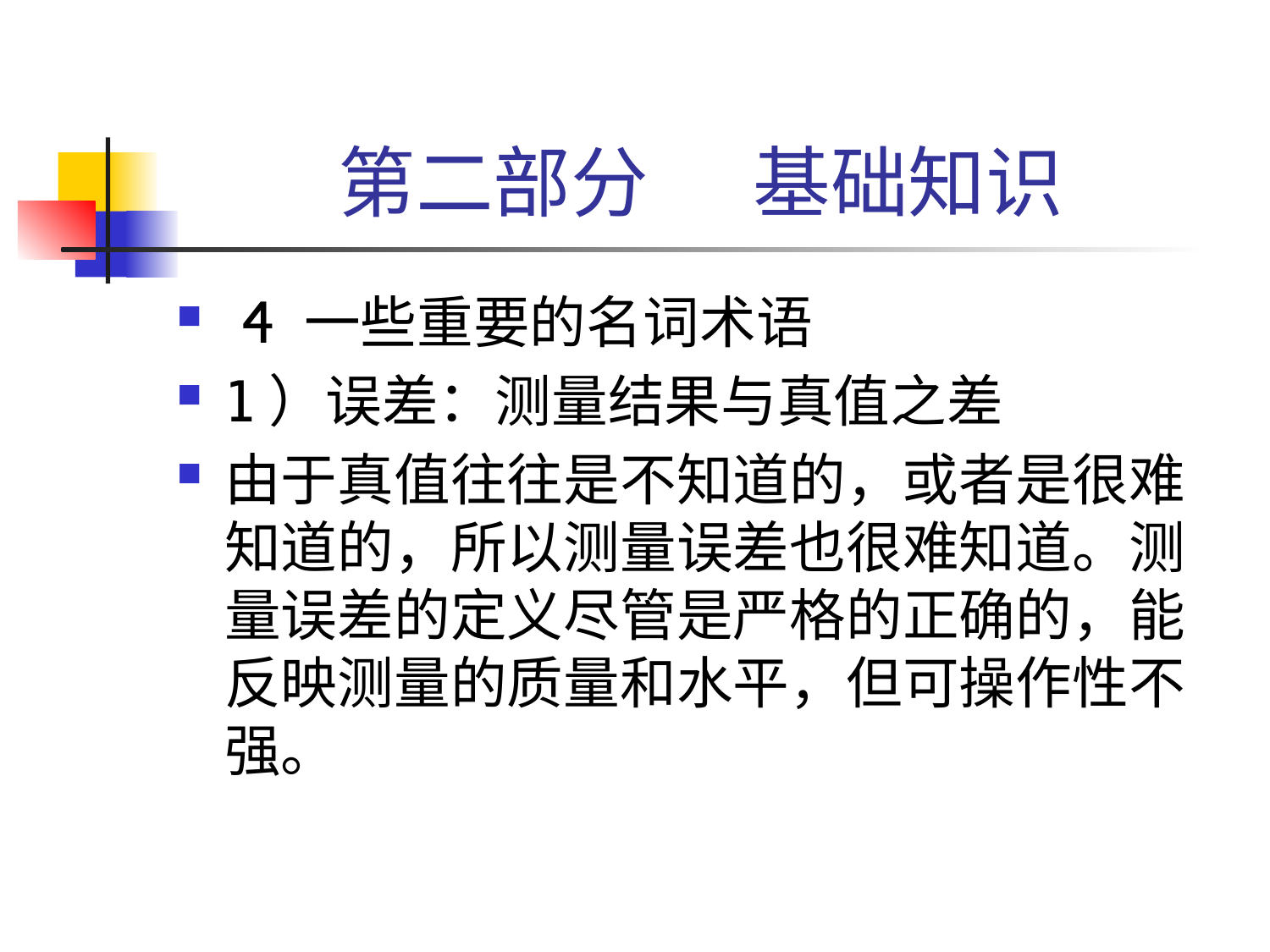

# 第二部分      基础知识
 4 一些重要的名词术语
1）误差：测量结果与真值之差
由于真值往往是不知道的，或者是很难知道的，所以测量误差也很难知道。测量误差的定义尽管是严格的正确的，能反映测量的质量和水平，但可操作性不强。